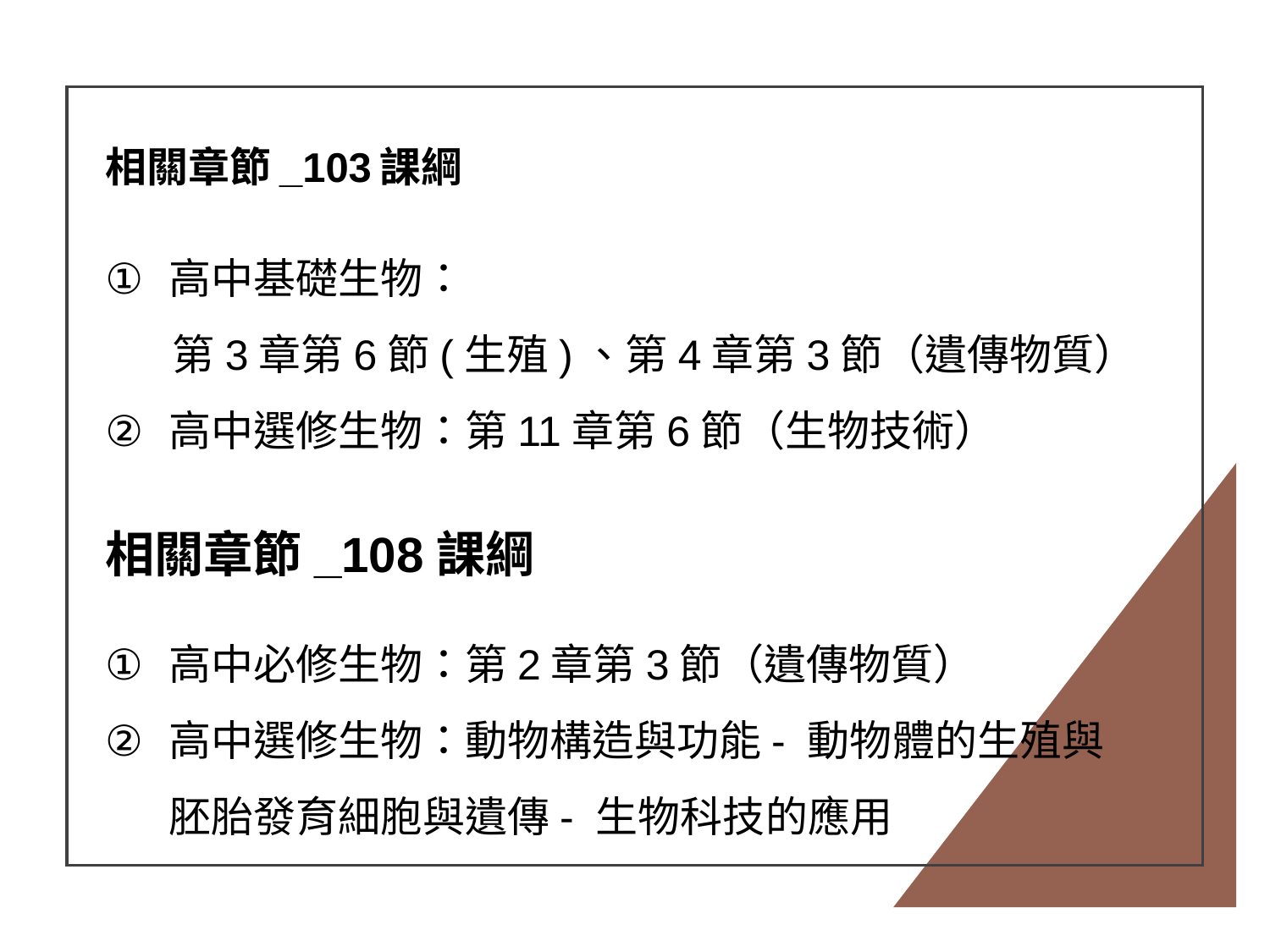

相關章節_103課綱
高中基礎生物：
      第3章第6節(生殖)、第4章第3節（遺傳物質）
高中選修生物：第11章第6節（生物技術）

相關章節_108課綱
高中必修生物：第2章第3節（遺傳物質）
高中選修生物：動物構造與功能- 動物體的生殖與胚胎發育細胞與遺傳- 生物科技的應用